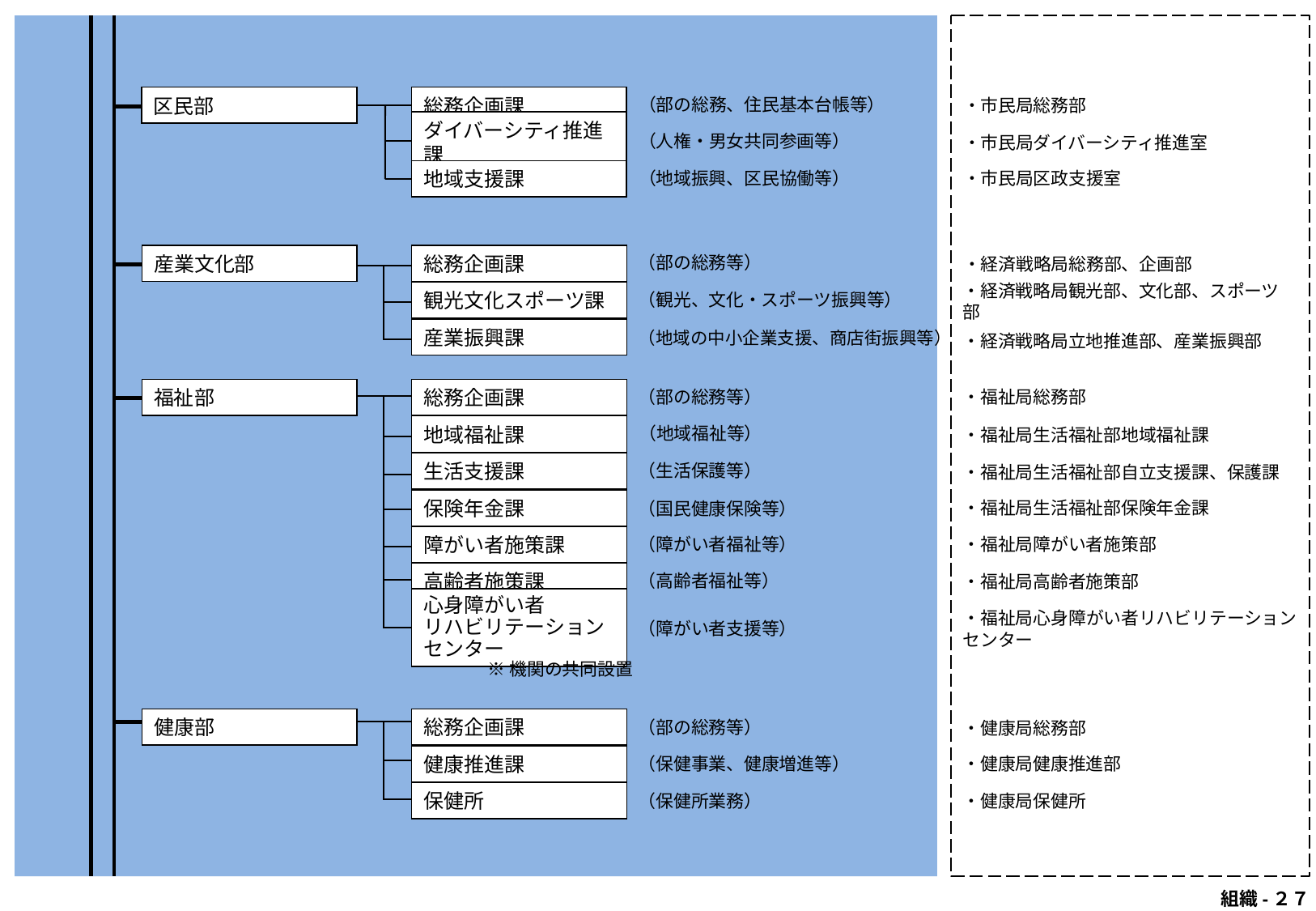

区民部
総務企画課
（部の総務、住民基本台帳等）
・市民局総務部
（人権・男女共同参画等）
ダイバーシティ推進課
・市民局ダイバーシティ推進室
地域支援課
（地域振興、区民協働等）
・市民局区政支援室
産業文化部
総務企画課
（部の総務等）
・経済戦略局総務部、企画部
観光文化スポーツ課
（観光、文化・スポーツ振興等）
・経済戦略局観光部、文化部、スポーツ部
産業振興課
（地域の中小企業支援、商店街振興等）
・経済戦略局立地推進部、産業振興部
総務企画課
福祉部
（部の総務等）
・福祉局総務部
地域福祉課
（地域福祉等）
・福祉局生活福祉部地域福祉課
生活支援課
（生活保護等）
・福祉局生活福祉部自立支援課、保護課
保険年金課
・福祉局生活福祉部保険年金課
（国民健康保険等）
障がい者施策課
・福祉局障がい者施策部
（障がい者福祉等）
高齢者施策課
（高齢者福祉等）
・福祉局高齢者施策部
心身障がい者
リハビリテーションセンター
（障がい者支援等）
・福祉局心身障がい者リハビリテーションセンター
※機関の共同設置
健康部
総務企画課
（部の総務等）
・健康局総務部
健康推進課
（保健事業、健康増進等）
・健康局健康推進部
保健所
・健康局保健所
（保健所業務）
 組織-２７